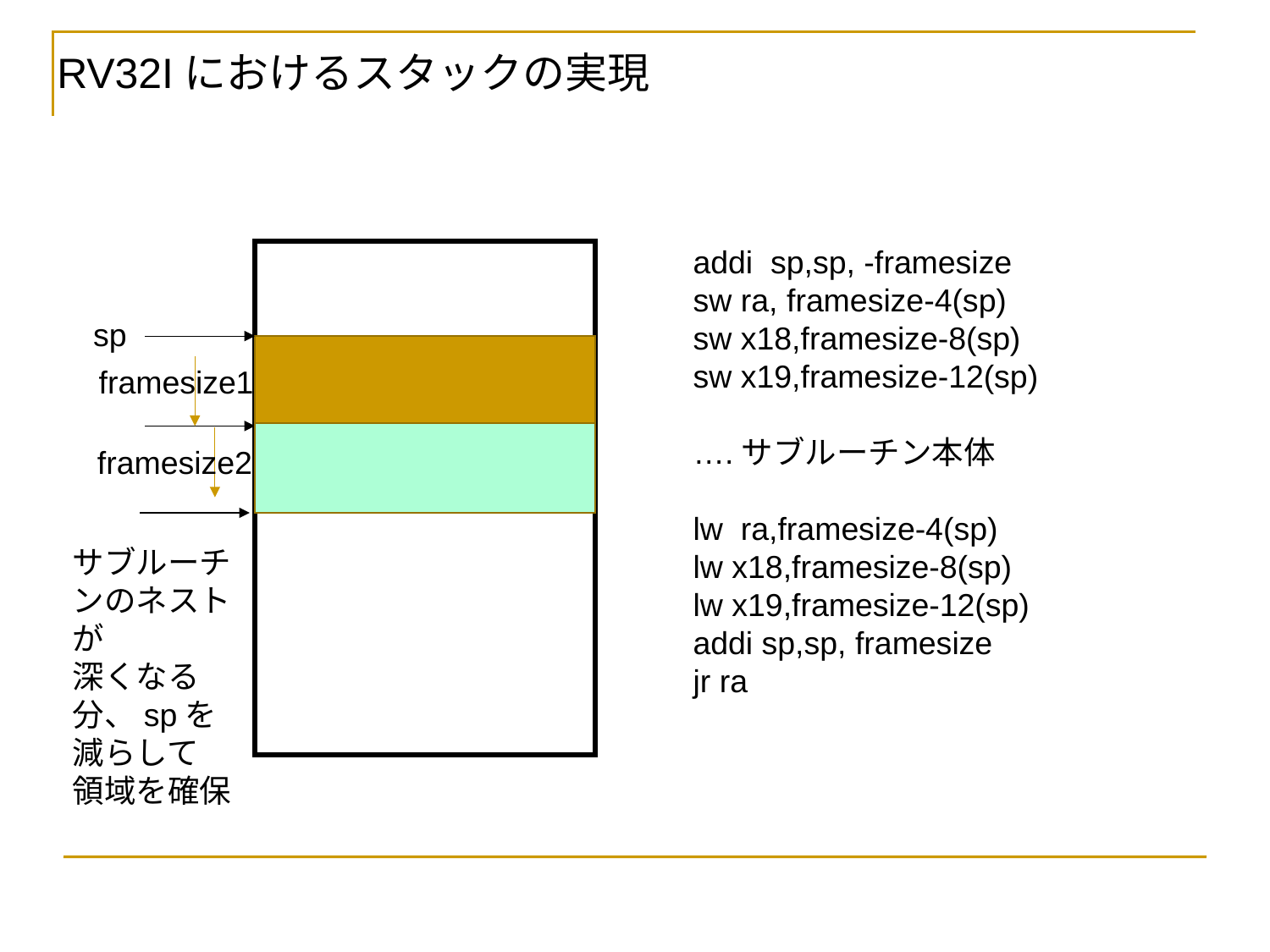

RV32Iにおけるスタックの実現
addi  sp,sp, -framesize
sw ra, framesize-4(sp)
sw x18,framesize-8(sp)
sw x19,framesize-12(sp)

….サブルーチン本体

lw  ra,framesize-4(sp)
lw x18,framesize-8(sp)
lw x19,framesize-12(sp)
addi sp,sp, framesize
jr ra

sp

framesize1

framesize2
サブルーチンのネストが
深くなる分、spを減らして
領域を確保